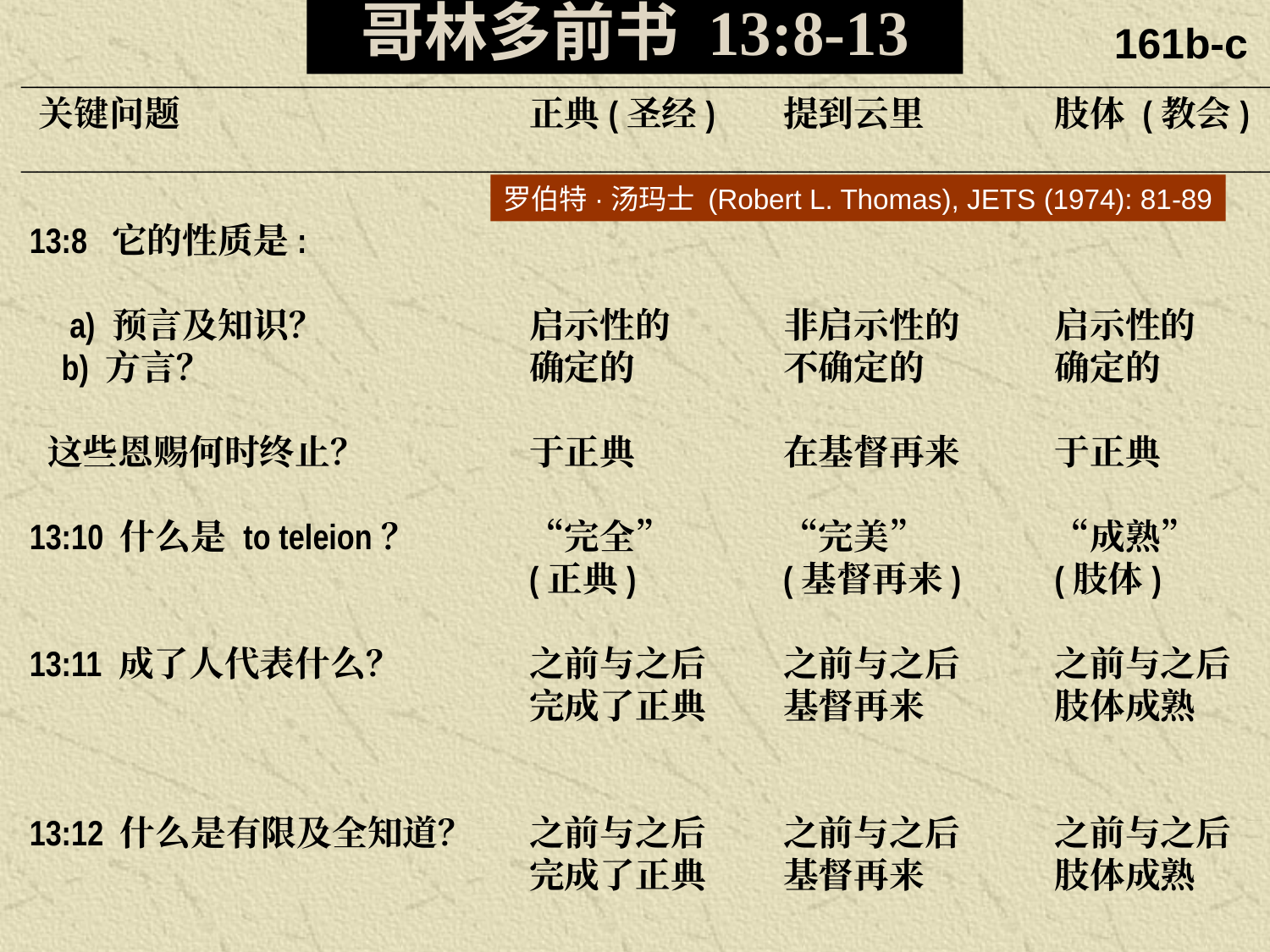

哥林多前书 13:8-13
161b-c
______________________________________________________________________________
 关键问题	正典(圣经)	提到云里	肢体 (教会)
______________________________________________________________________________

 13:8  它的性质是:

      a) 预言及知识？	启示性的	非启示性的	启示性的
     b) 方言？	确定的	不确定的	确定的

  这些恩赐何时终止？	于正典	在基督再来	于正典

 13:10 什么是 to teleion？	“完全”	“完美”	“成熟”
	(正典)	(基督再来)	(肢体)

 13:11 成了人代表什么？	之前与之后 	之前与之后 	之前与之后
 	完成了正典	基督再来	肢体成熟
							(indicated by canon)

 13:12 什么是有限及全知道？	之前与之后	之前与之后	之前与之后
  	完成了正典	基督再来	肢体成熟
											(completed by parousia )
________________________________________________________________________________

罗伯特·汤玛士 (Robert L. Thomas), JETS (1974): 81-89